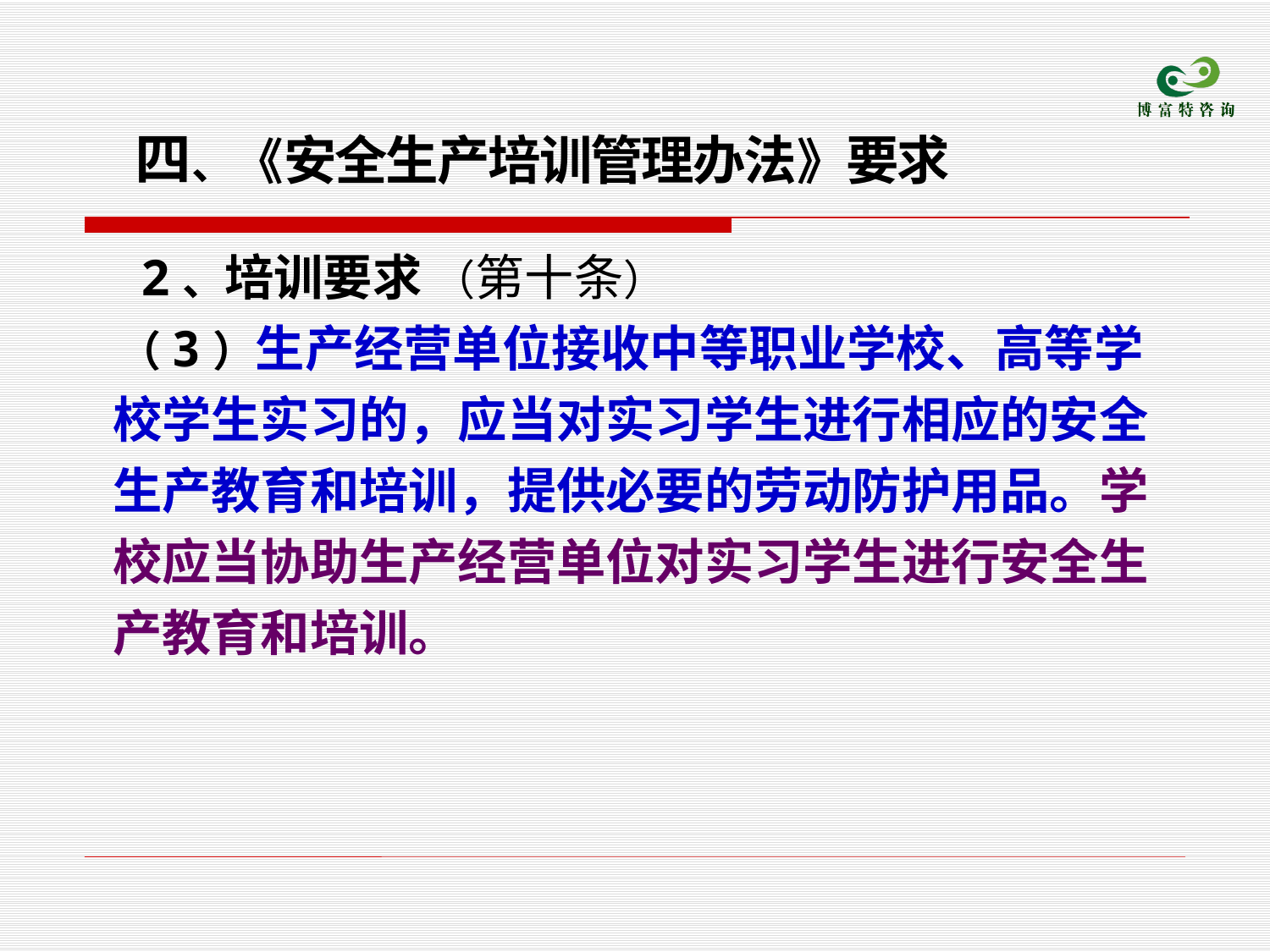

四、《安全生产培训管理办法》要求
　      2、培训要求 （第十条）
       （3）生产经营单位接收中等职业学校、高等学校学生实习的，应当对实习学生进行相应的安全生产教育和培训，提供必要的劳动防护用品。学校应当协助生产经营单位对实习学生进行安全生产教育和培训。